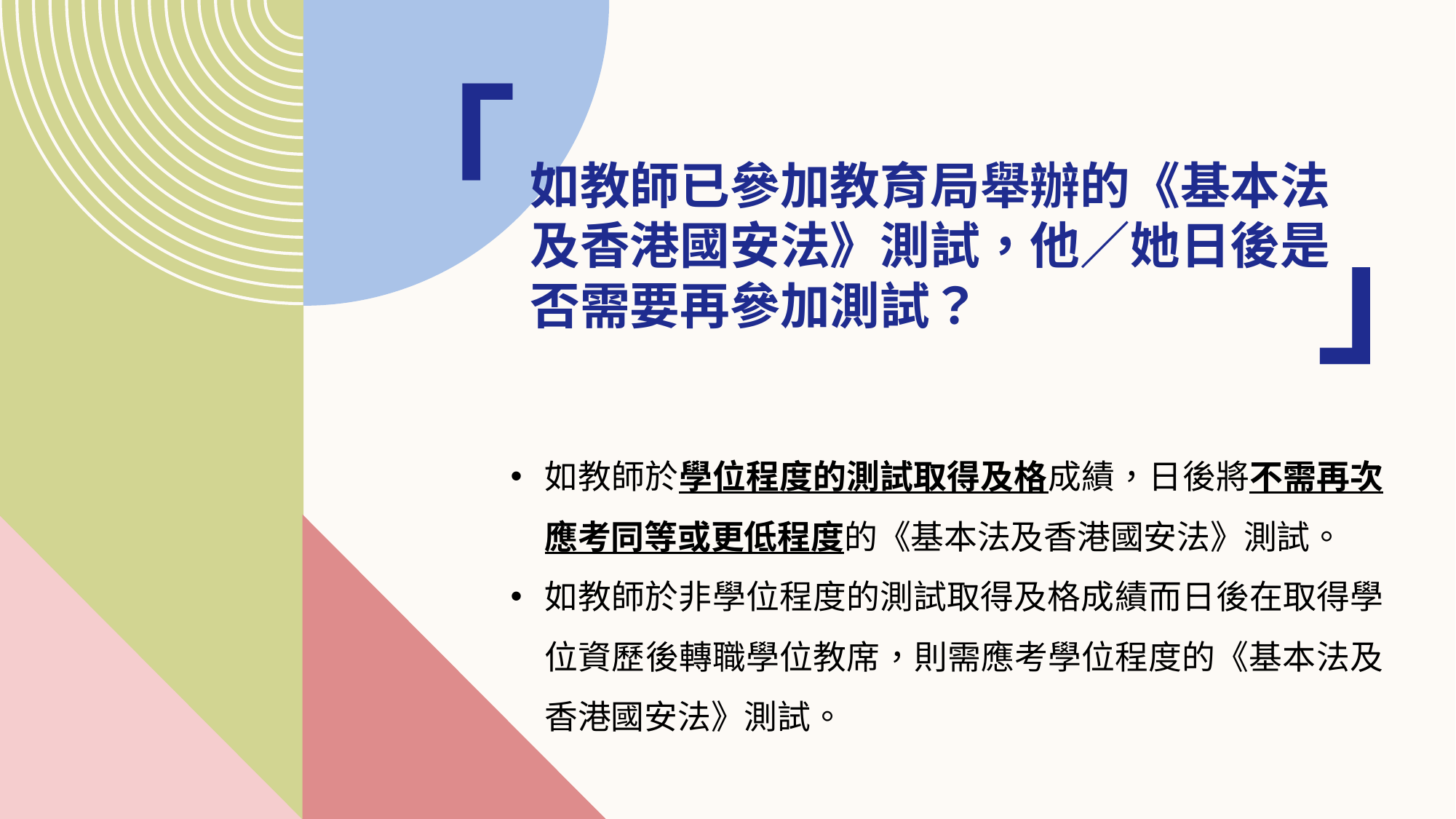

# 如教師已參加教育局舉辦的《基本法及香港國安法》測試，他／她日後是否需要再參加測試？
「
」
如教師於學位程度的測試取得及格成績，日後將不需再次應考同等或更低程度的《基本法及香港國安法》測試。
如教師於非學位程度的測試取得及格成績而日後在取得學位資歷後轉職學位教席，則需應考學位程度的《基本法及香港國安法》測試。